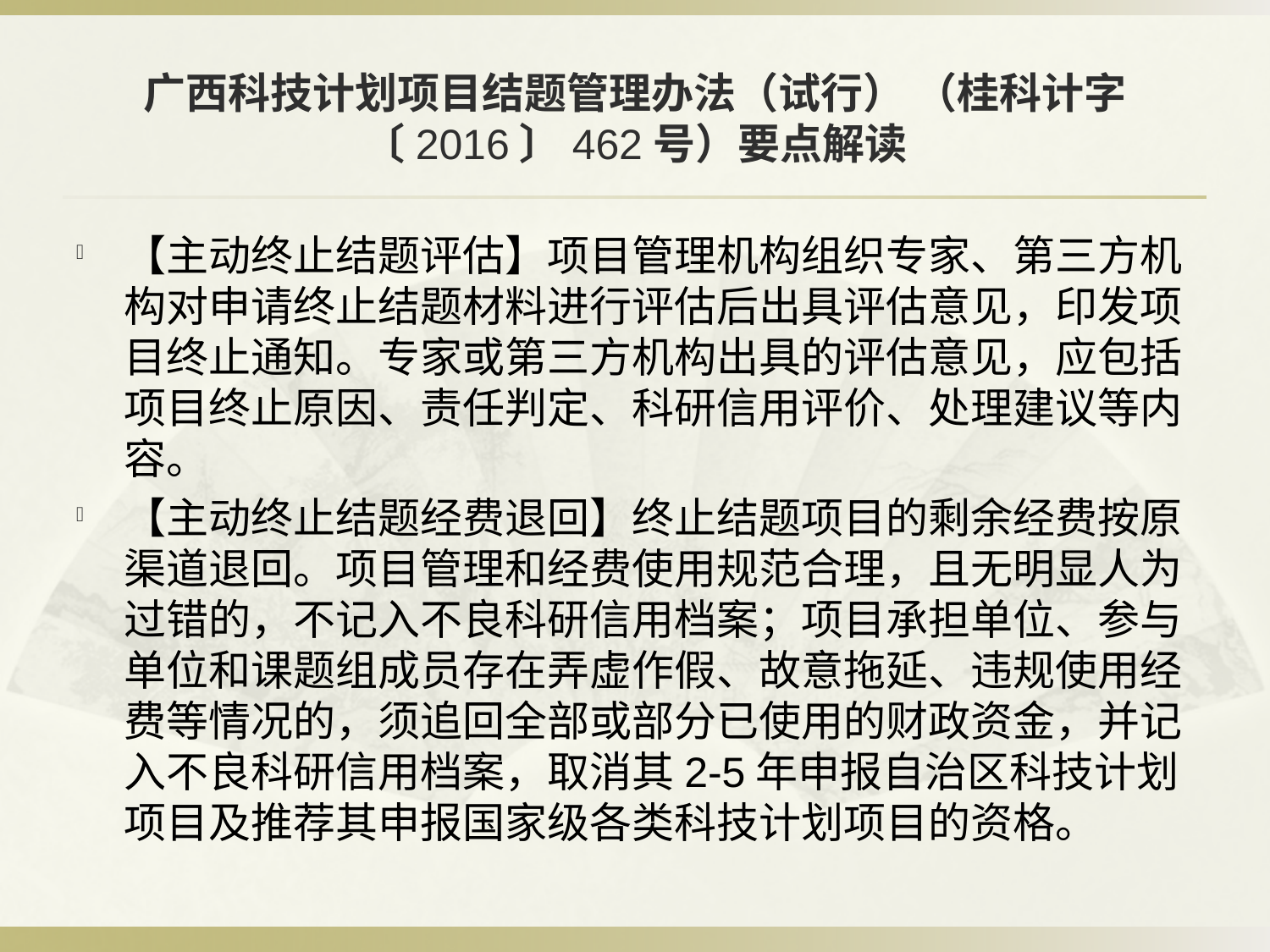

# 广西科技计划项目结题管理办法（试行） （桂科计字〔2016〕462号）要点解读
【主动终止结题评估】项目管理机构组织专家、第三方机构对申请终止结题材料进行评估后出具评估意见，印发项目终止通知。专家或第三方机构出具的评估意见，应包括项目终止原因、责任判定、科研信用评价、处理建议等内容。
【主动终止结题经费退回】终止结题项目的剩余经费按原渠道退回。项目管理和经费使用规范合理，且无明显人为过错的，不记入不良科研信用档案；项目承担单位、参与单位和课题组成员存在弄虚作假、故意拖延、违规使用经费等情况的，须追回全部或部分已使用的财政资金，并记入不良科研信用档案，取消其2-5年申报自治区科技计划项目及推荐其申报国家级各类科技计划项目的资格。